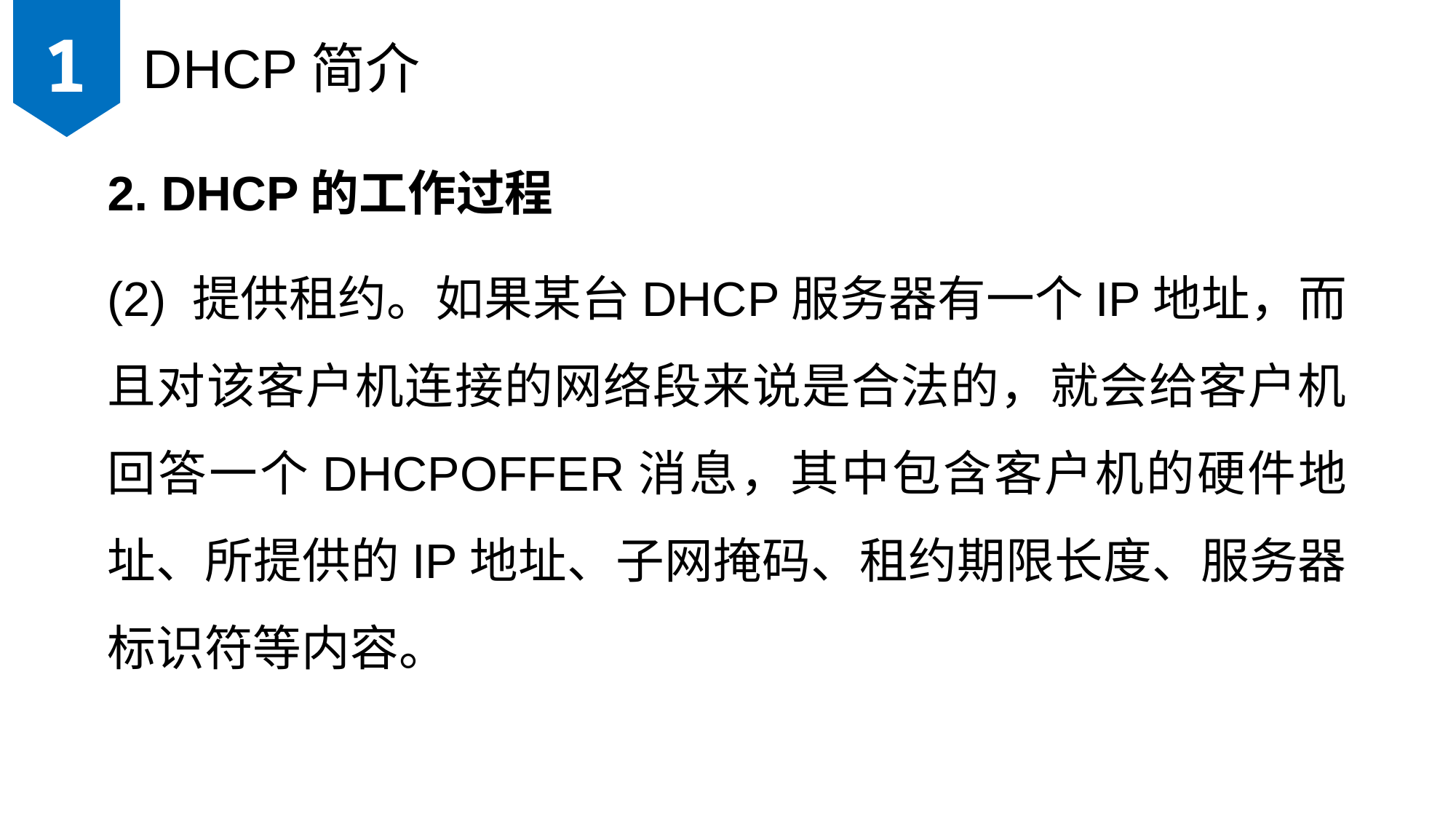

1

DHCP简介
2. DHCP的工作过程
(2) 提供租约。如果某台DHCP服务器有一个IP地址，而且对该客户机连接的网络段来说是合法的，就会给客户机回答一个DHCPOFFER消息，其中包含客户机的硬件地址、所提供的IP地址、子网掩码、租约期限长度、服务器标识符等内容。